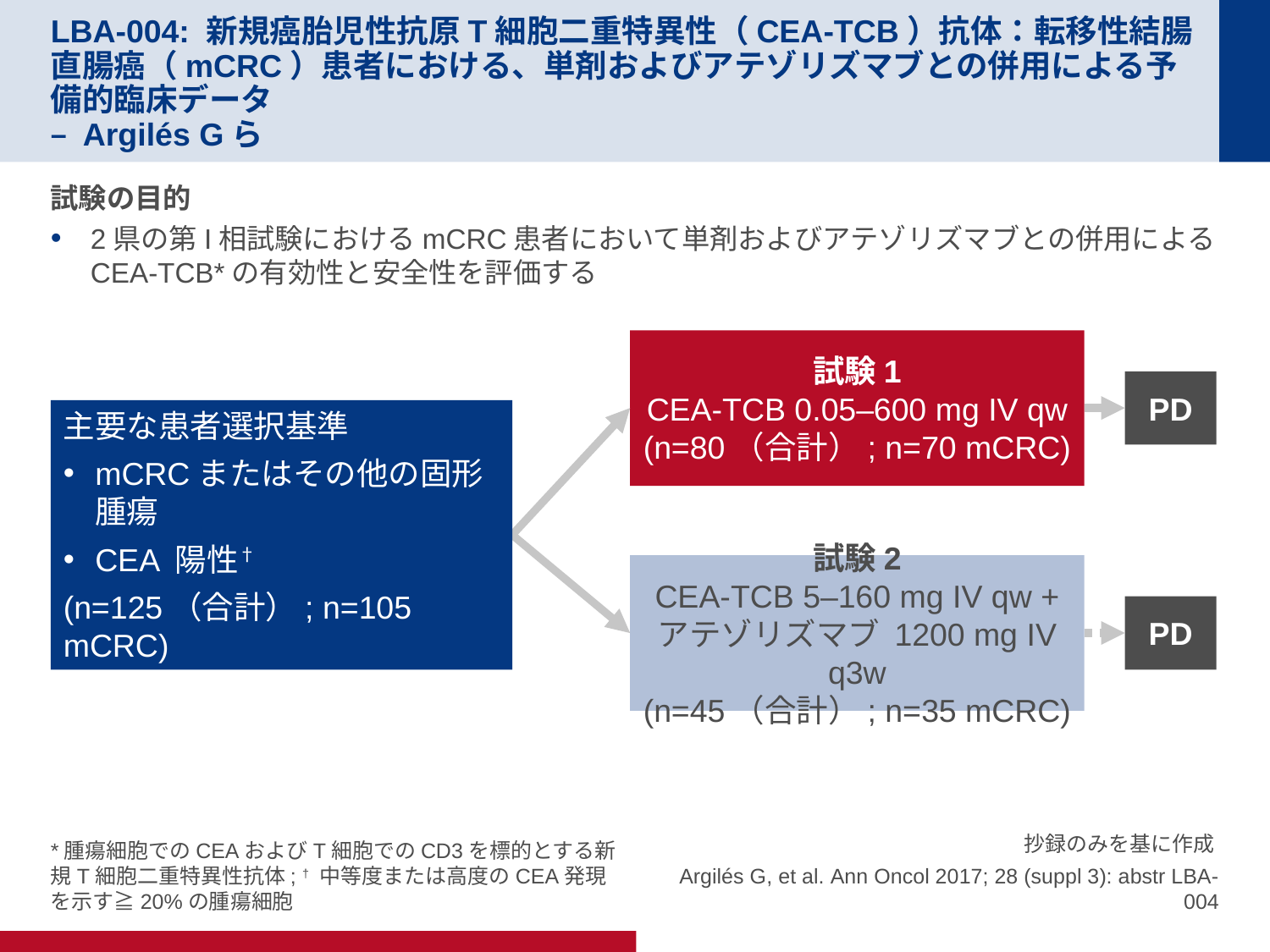

# LBA-004: 新規癌胎児性抗原T細胞二重特異性（CEA-TCB）抗体：転移性結腸直腸癌（mCRC）患者における、単剤およびアテゾリズマブとの併用による予備的臨床データ – Argilés Gら
試験の目的
2県の第I相試験におけるmCRC患者において単剤およびアテゾリズマブとの併用によるCEA-TCB*の有効性と安全性を評価する
試験1
CEA-TCB 0.05–600 mg IV qw
(n=80（合計）; n=70 mCRC)
PD
主要な患者選択基準
mCRCまたはその他の固形腫瘍
CEA 陽性†
(n=125（合計）; n=105 mCRC)
試験2
CEA-TCB 5–160 mg IV qw + アテゾリズマブ 1200 mg IV q3w
(n=45（合計）; n=35 mCRC)
PD
*腫瘍細胞でのCEAおよびT細胞でのCD3を標的とする新規T細胞二重特異性抗体; † 中等度または高度のCEA発現を示す≧20%の腫瘍細胞
抄録のみを基に作成
Argilés G, et al. Ann Oncol 2017; 28 (suppl 3): abstr LBA-004